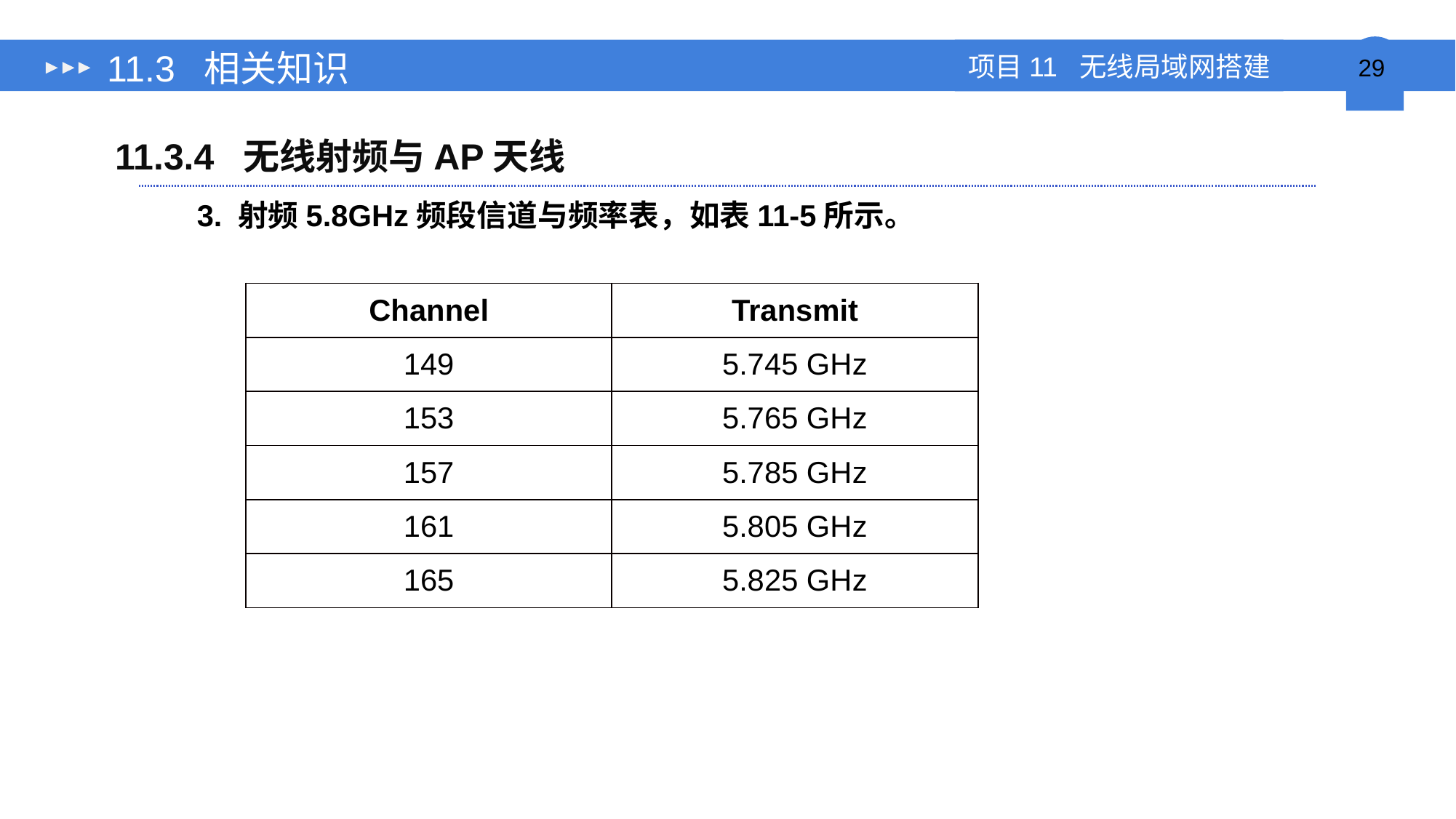

# 11.3  相关知识
11.3.4  无线射频与AP天线

3. 射频5.8GHz频段信道与频率表，如表11-5所示。

| Channel | Transmit |
| --- | --- |
| 149 | 5.745 GHz |
| 153 | 5.765 GHz |
| 157 | 5.785 GHz |
| 161 | 5.805 GHz |
| 165 | 5.825 GHz |